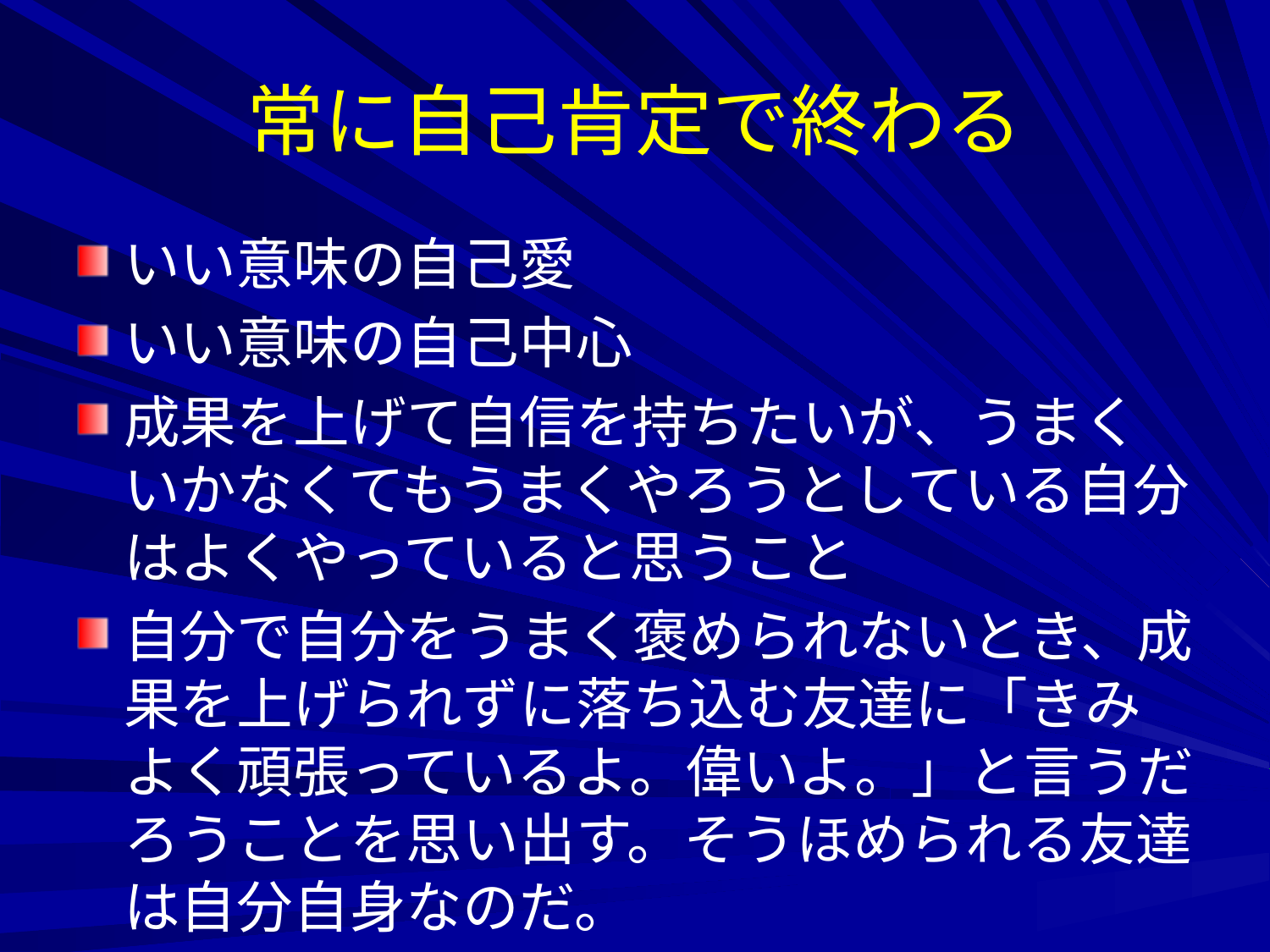

# 常に自己肯定で終わる
いい意味の自己愛
いい意味の自己中心
成果を上げて自信を持ちたいが、うまくいかなくてもうまくやろうとしている自分はよくやっていると思うこと
自分で自分をうまく褒められないとき、成果を上げられずに落ち込む友達に「きみよく頑張っているよ。偉いよ。」と言うだろうことを思い出す。そうほめられる友達は自分自身なのだ。